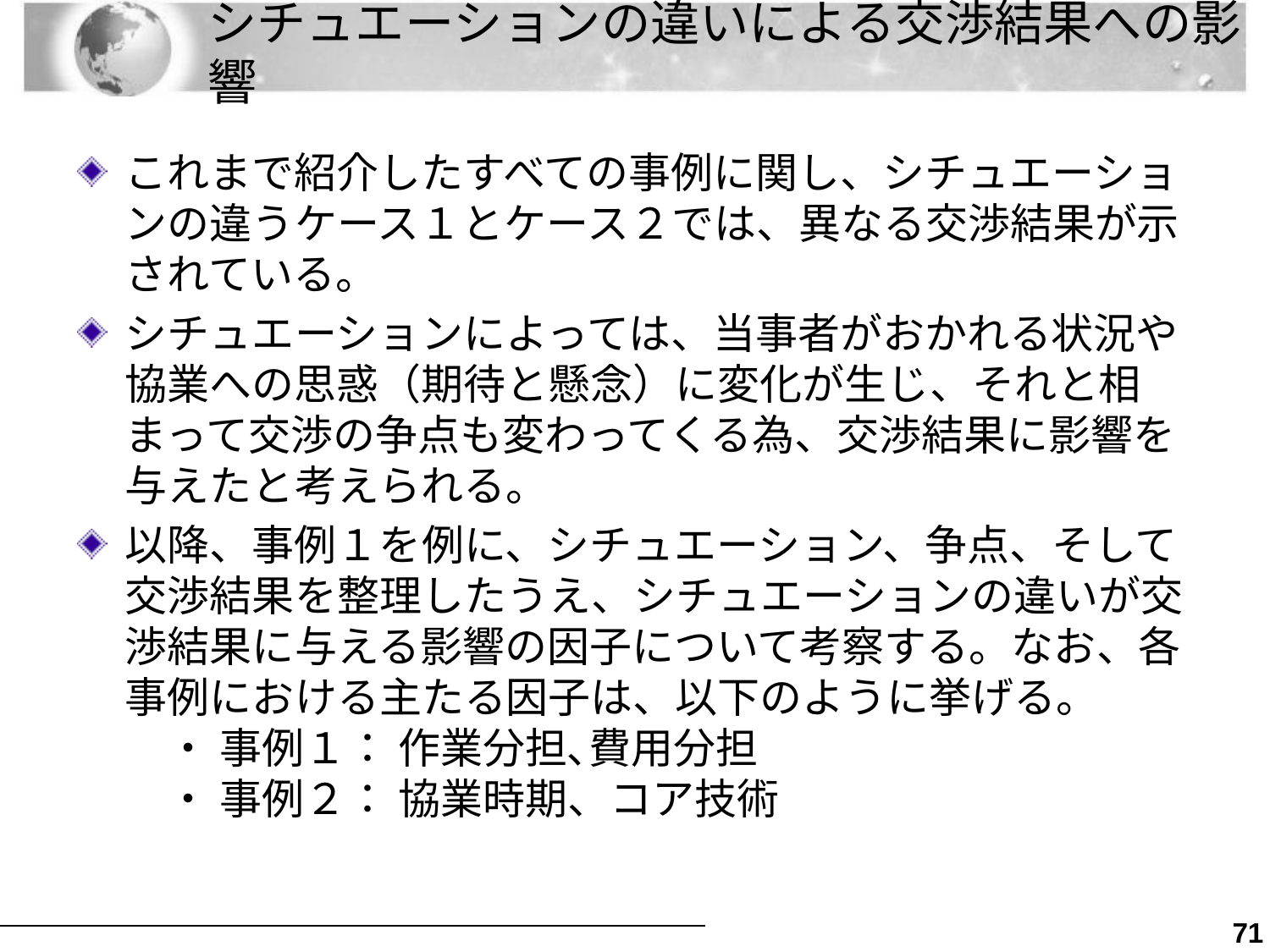

# シチュエーションの違いによる交渉結果への影響
これまで紹介したすべての事例に関し、シチュエーションの違うケース１とケース２では、異なる交渉結果が示されている。
シチュエーションによっては、当事者がおかれる状況や協業への思惑（期待と懸念）に変化が生じ、それと相まって交渉の争点も変わってくる為、交渉結果に影響を与えたと考えられる。
以降、事例１を例に、シチュエーション、争点、そして交渉結果を整理したうえ、シチュエーションの違いが交渉結果に与える影響の因子について考察する。なお、各事例における主たる因子は、以下のように挙げる。
　・ 事例１： 作業分担､費用分担
　・ 事例２： 協業時期、コア技術
71